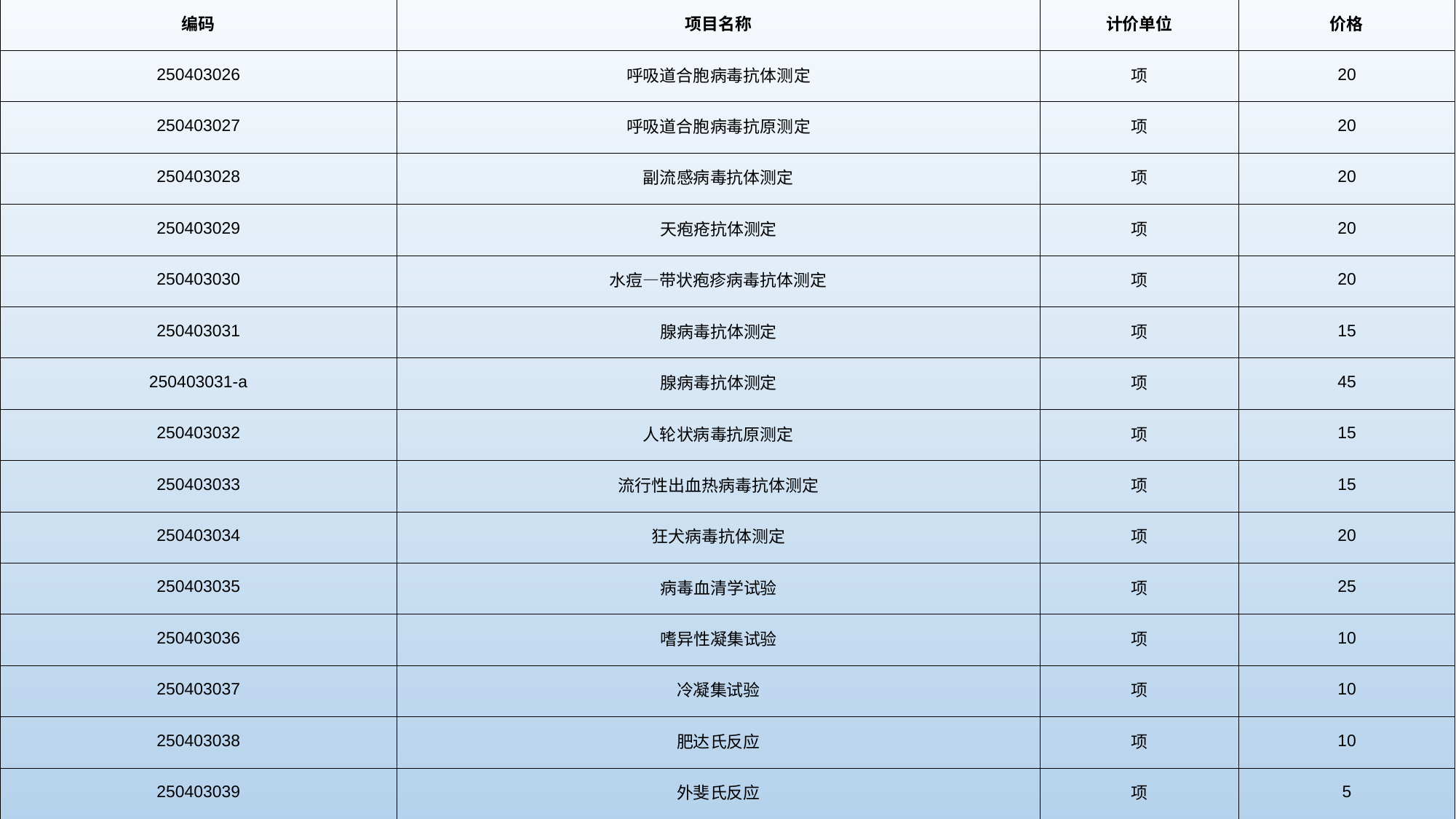

| 编码 | 项目名称 | 计价单位 | 价格 |
| --- | --- | --- | --- |
| 250403026 | 呼吸道合胞病毒抗体测定 | 项 | 20 |
| 250403027 | 呼吸道合胞病毒抗原测定 | 项 | 20 |
| 250403028 | 副流感病毒抗体测定 | 项 | 20 |
| 250403029 | 天疱疮抗体测定 | 项 | 20 |
| 250403030 | 水痘—带状疱疹病毒抗体测定 | 项 | 20 |
| 250403031 | 腺病毒抗体测定 | 项 | 15 |
| 250403031-a | 腺病毒抗体测定 | 项 | 45 |
| 250403032 | 人轮状病毒抗原测定 | 项 | 15 |
| 250403033 | 流行性出血热病毒抗体测定 | 项 | 15 |
| 250403034 | 狂犬病毒抗体测定 | 项 | 20 |
| 250403035 | 病毒血清学试验 | 项 | 25 |
| 250403036 | 嗜异性凝集试验 | 项 | 10 |
| 250403037 | 冷凝集试验 | 项 | 10 |
| 250403038 | 肥达氏反应 | 项 | 10 |
| 250403039 | 外斐氏反应 | 项 | 5 |